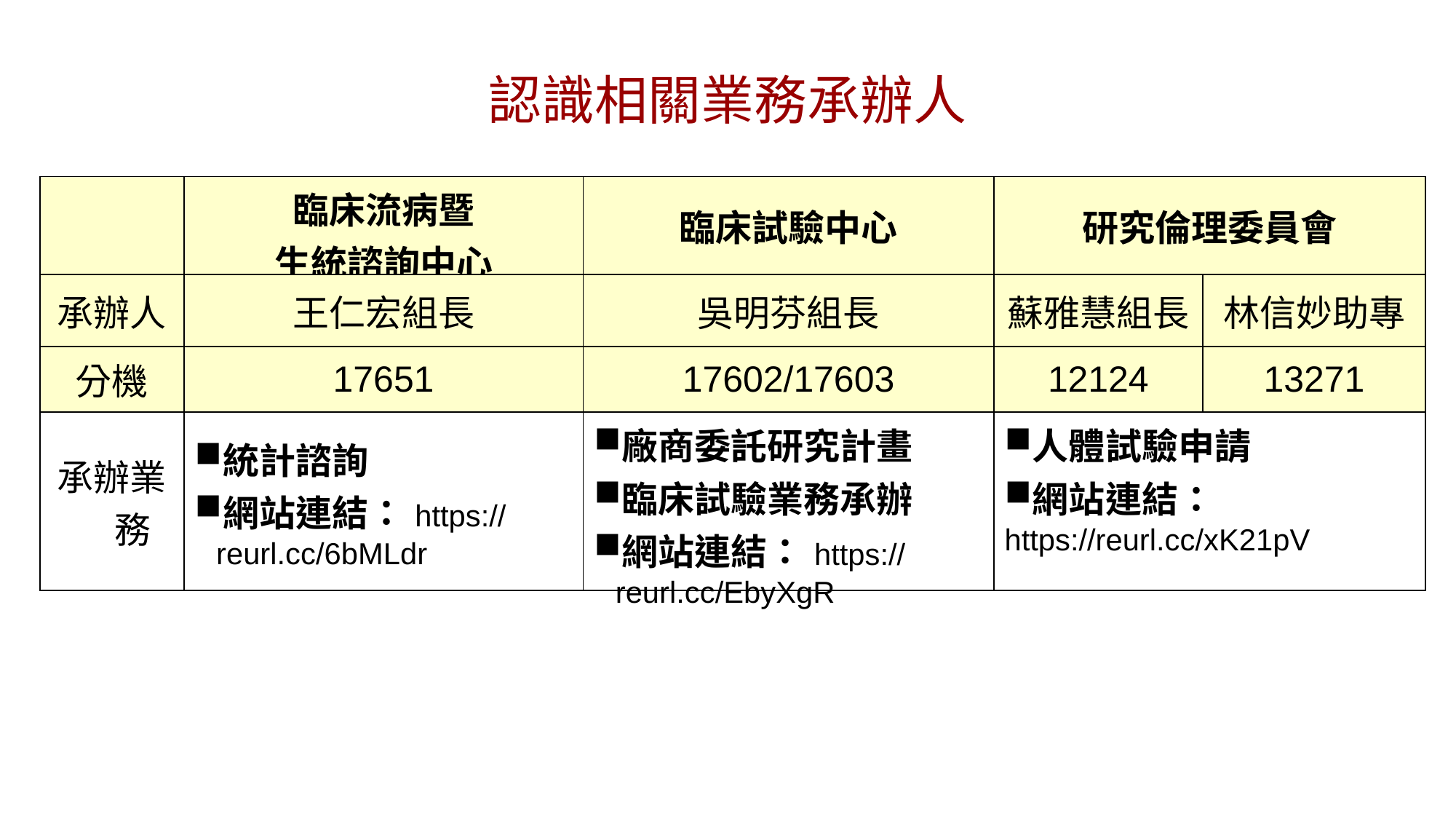

認識相關業務承辦人
|  | 臨床流病暨 生統諮詢中心 | 臨床試驗中心 | 研究倫理委員會 |  |
| --- | --- | --- | --- | --- |
| 承辦人 | 王仁宏組長 | 吳明芬組長 | 蘇雅慧組長 | 林信妙助專 |
| 分機 | 17651 | 17602/17603 | 12124 | 13271 |
| 承辦業務 | 統計諮詢 網站連結：https://reurl.cc/6bMLdr | 廠商委託研究計畫 臨床試驗業務承辦 網站連結：https://reurl.cc/EbyXgR | 人體試驗申請 網站連結： https://reurl.cc/xK21pV |  |